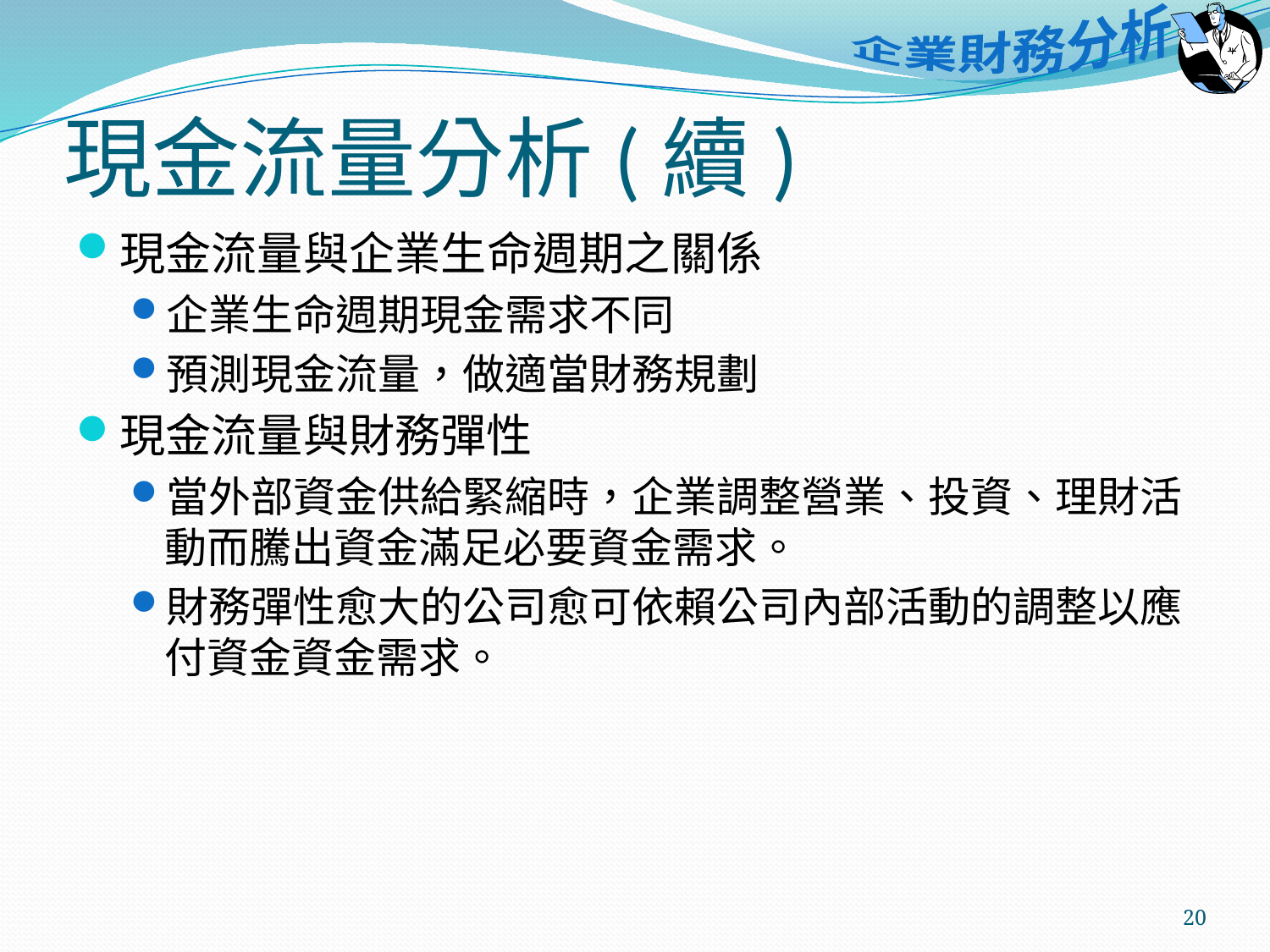

# 現金流量分析(續)
現金流量與企業生命週期之關係
企業生命週期現金需求不同
預測現金流量，做適當財務規劃
現金流量與財務彈性
當外部資金供給緊縮時，企業調整營業、投資、理財活動而騰出資金滿足必要資金需求。
財務彈性愈大的公司愈可依賴公司內部活動的調整以應付資金資金需求。

20